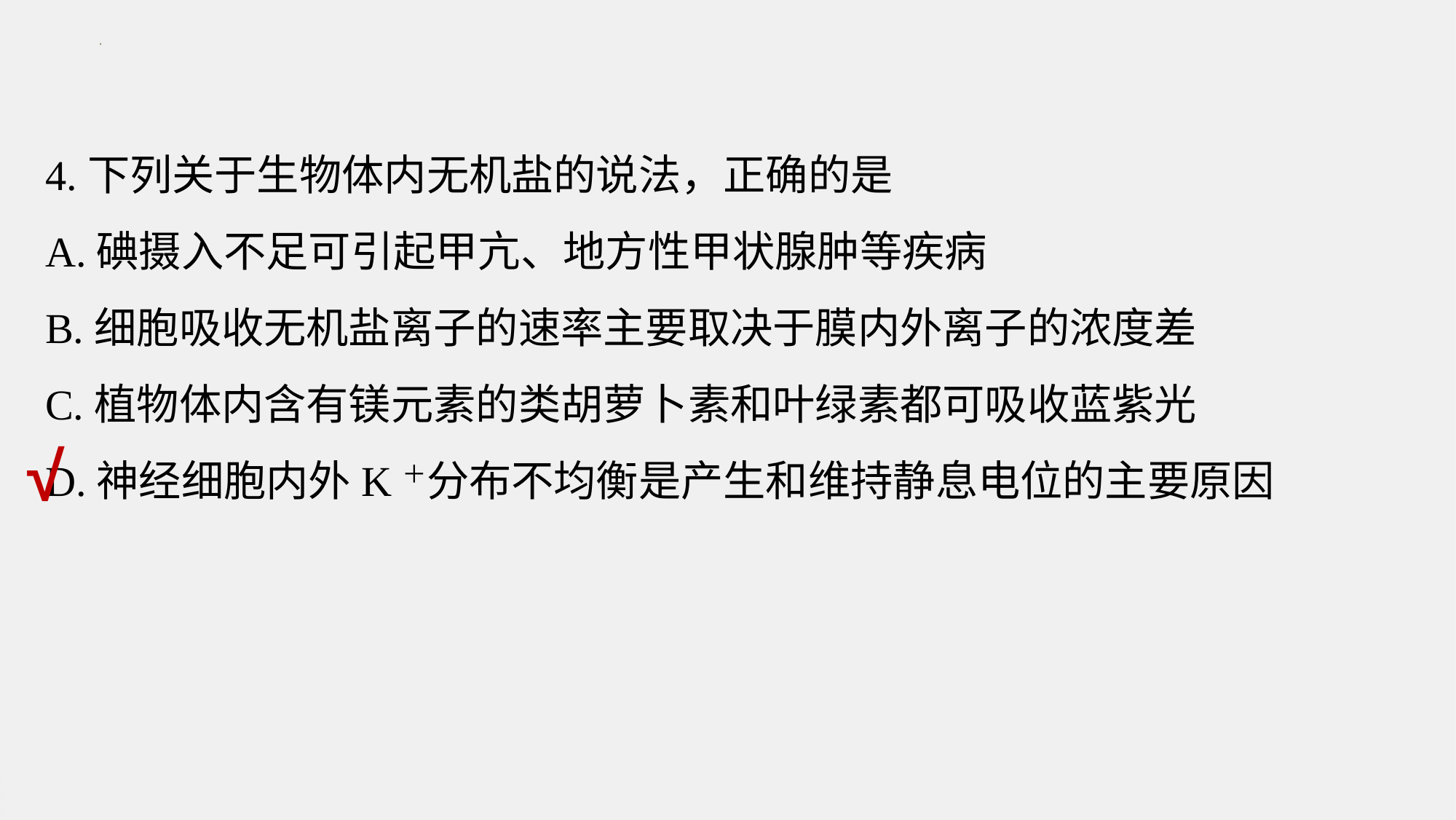

4.下列关于生物体内无机盐的说法，正确的是
A.碘摄入不足可引起甲亢、地方性甲状腺肿等疾病
B.细胞吸收无机盐离子的速率主要取决于膜内外离子的浓度差
C.植物体内含有镁元素的类胡萝卜素和叶绿素都可吸收蓝紫光
D.神经细胞内外K＋分布不均衡是产生和维持静息电位的主要原因
√